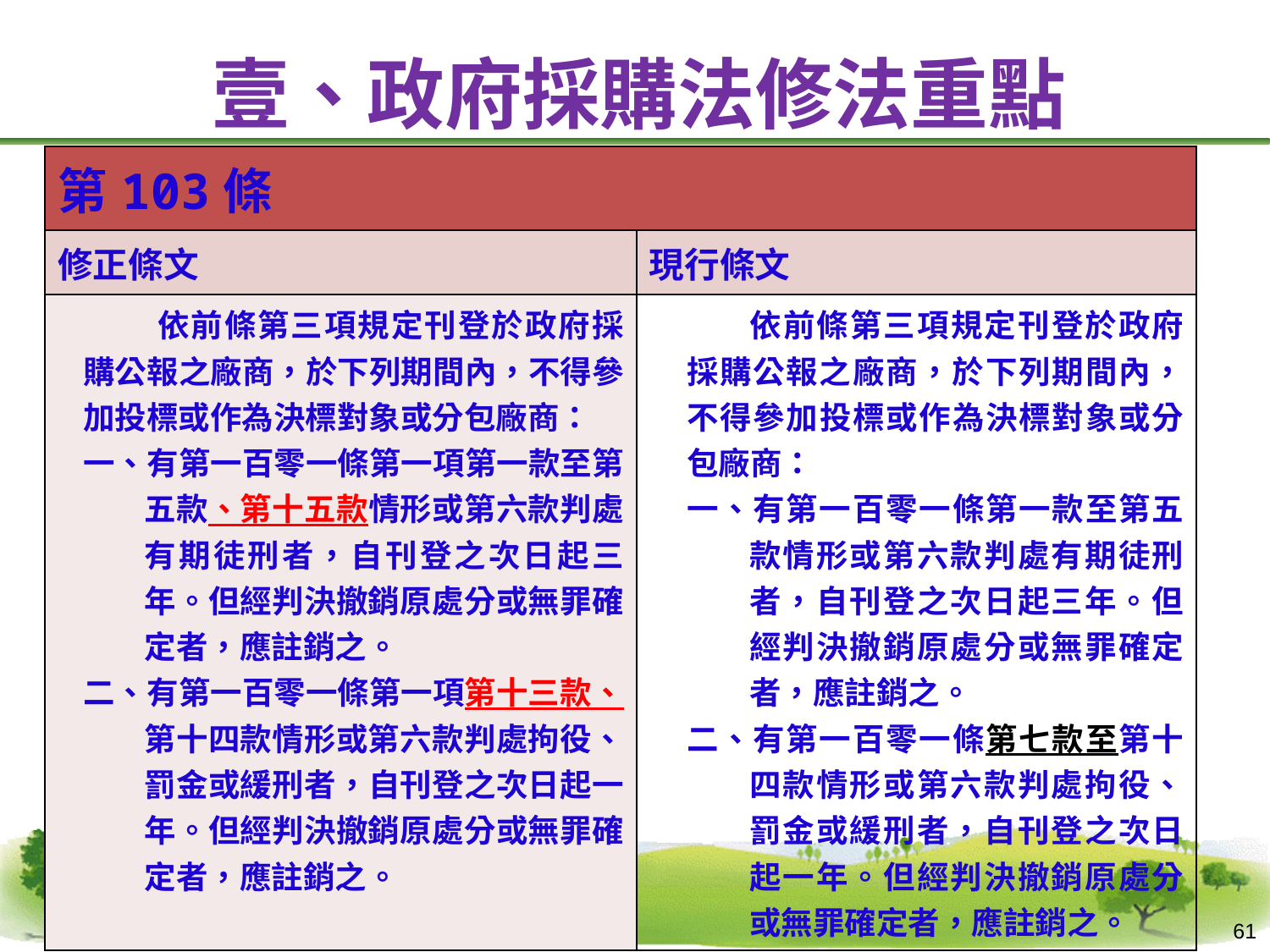

# 壹、政府採購法修法重點
| 第103條 |  |
| --- | --- |
| 修正條文 | 現行條文 |
| 依前條第三項規定刊登於政府採購公報之廠商，於下列期間內，不得參加投標或作為決標對象或分包廠商： 一、有第一百零一條第一項第一款至第五款、第十五款情形或第六款判處有期徒刑者，自刊登之次日起三年。但經判決撤銷原處分或無罪確定者，應註銷之。 二、有第一百零一條第一項第十三款、第十四款情形或第六款判處拘役、罰金或緩刑者，自刊登之次日起一年。但經判決撤銷原處分或無罪確定者，應註銷之。 | 依前條第三項規定刊登於政府採購公報之廠商，於下列期間內，不得參加投標或作為決標對象或分包廠商： 一、有第一百零一條第一款至第五款情形或第六款判處有期徒刑者，自刊登之次日起三年。但經判決撤銷原處分或無罪確定者，應註銷之。 二、有第一百零一條第七款至第十四款情形或第六款判處拘役、罰金或緩刑者，自刊登之次日起一年。但經判決撤銷原處分或無罪確定者，應註銷之。 |
61